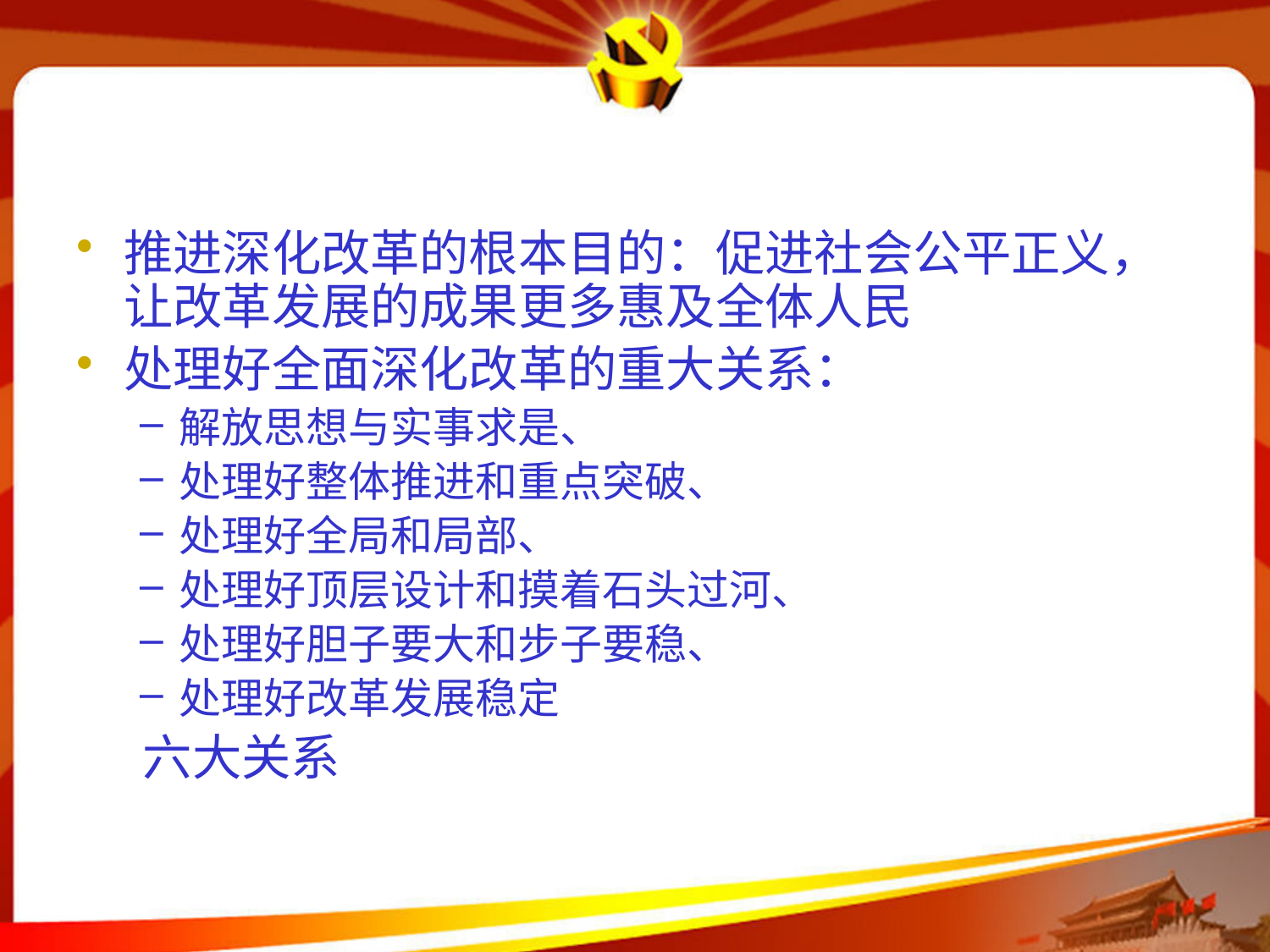

#
推进深化改革的根本目的：促进社会公平正义，让改革发展的成果更多惠及全体人民
处理好全面深化改革的重大关系：
解放思想与实事求是、
处理好整体推进和重点突破、
处理好全局和局部、
处理好顶层设计和摸着石头过河、
处理好胆子要大和步子要稳、
处理好改革发展稳定
     六大关系